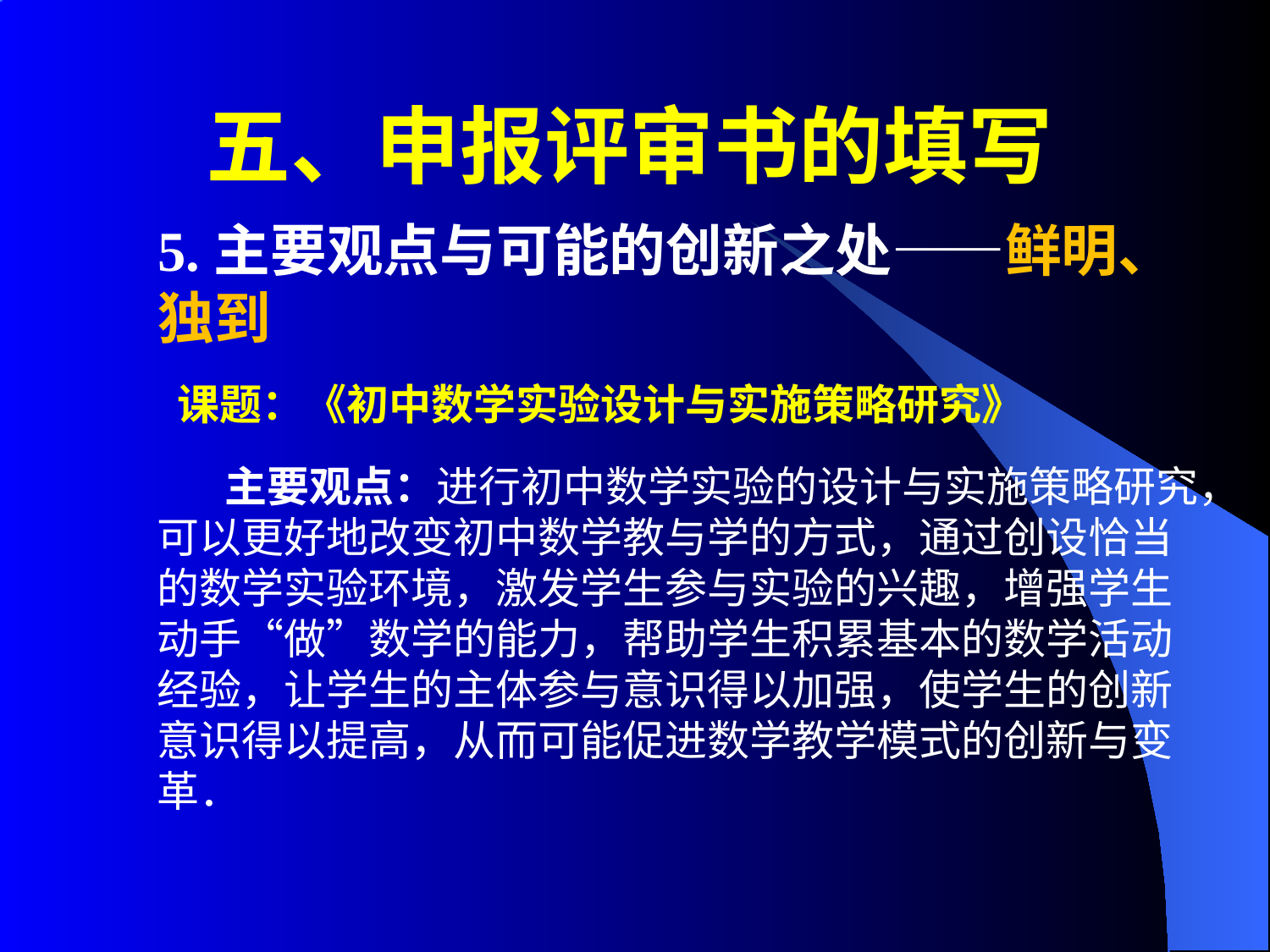

五、申报评审书的填写
5.主要观点与可能的创新之处——鲜明、独到
课题：《初中数学实验设计与实施策略研究》
      主要观点：进行初中数学实验的设计与实施策略研究，可以更好地改变初中数学教与学的方式，通过创设恰当的数学实验环境，激发学生参与实验的兴趣，增强学生动手“做”数学的能力，帮助学生积累基本的数学活动经验，让学生的主体参与意识得以加强，使学生的创新意识得以提高，从而可能促进数学教学模式的创新与变革．